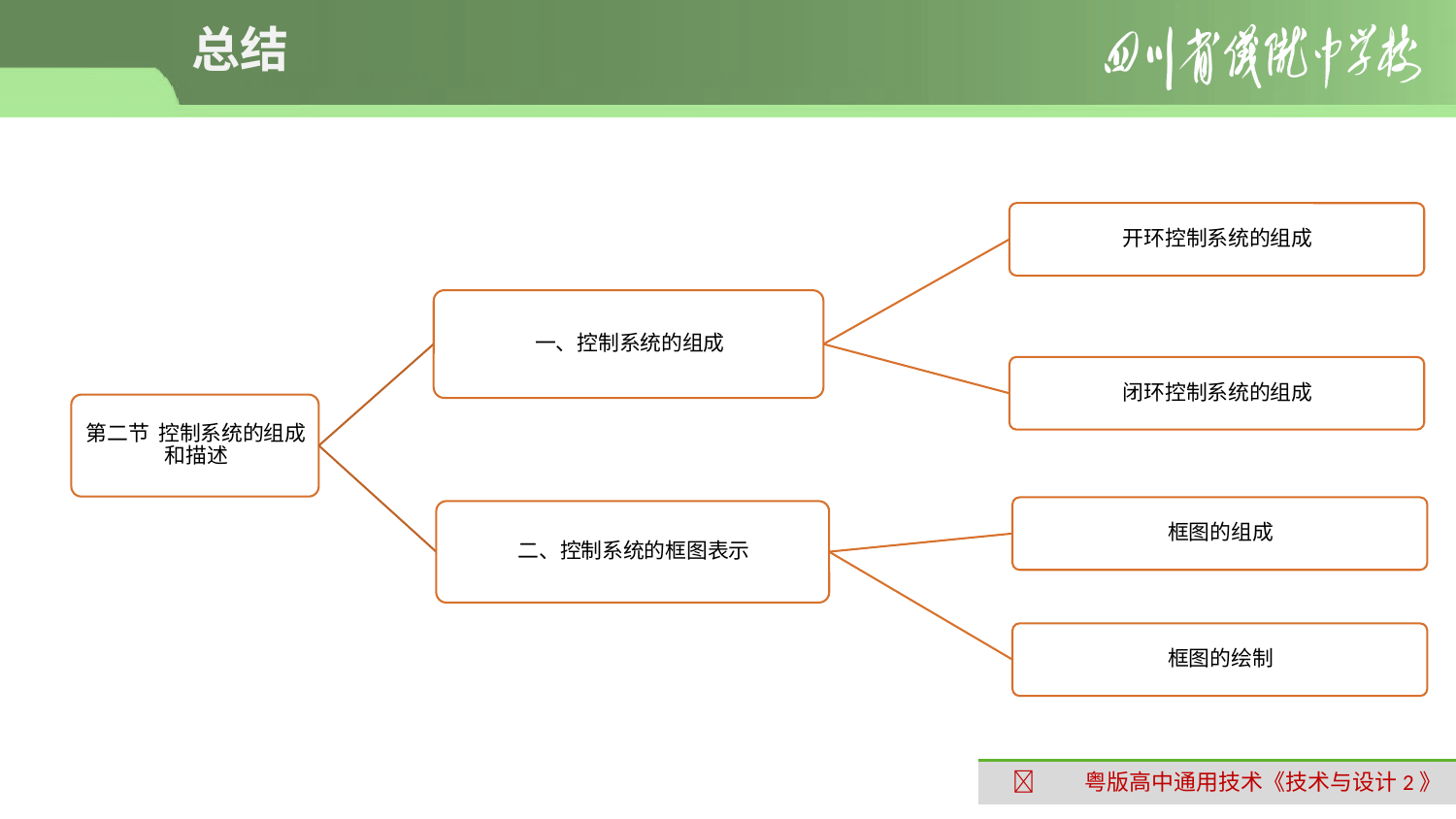

# 总结
第二节  控制系统的组成和描述

一、控制系统的组成

开环控制系统的组成

闭环控制系统的组成

二、控制系统的框图表示

框图的组成

框图的绘制